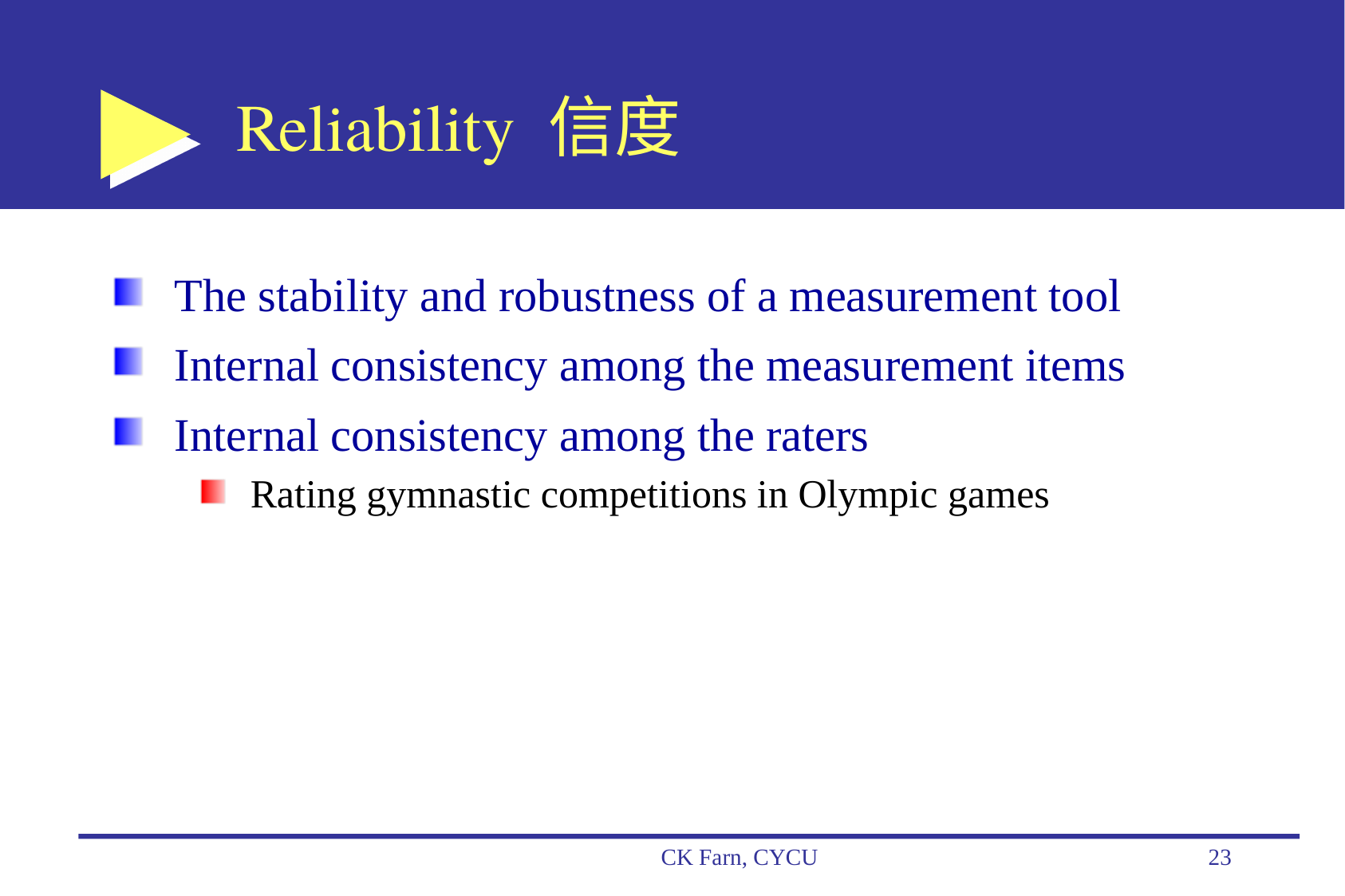

# Reliability 信度
The stability and robustness of a measurement tool
Internal consistency among the measurement items
Internal consistency among the raters
Rating gymnastic competitions in Olympic games
CK Farn, CYCU
23